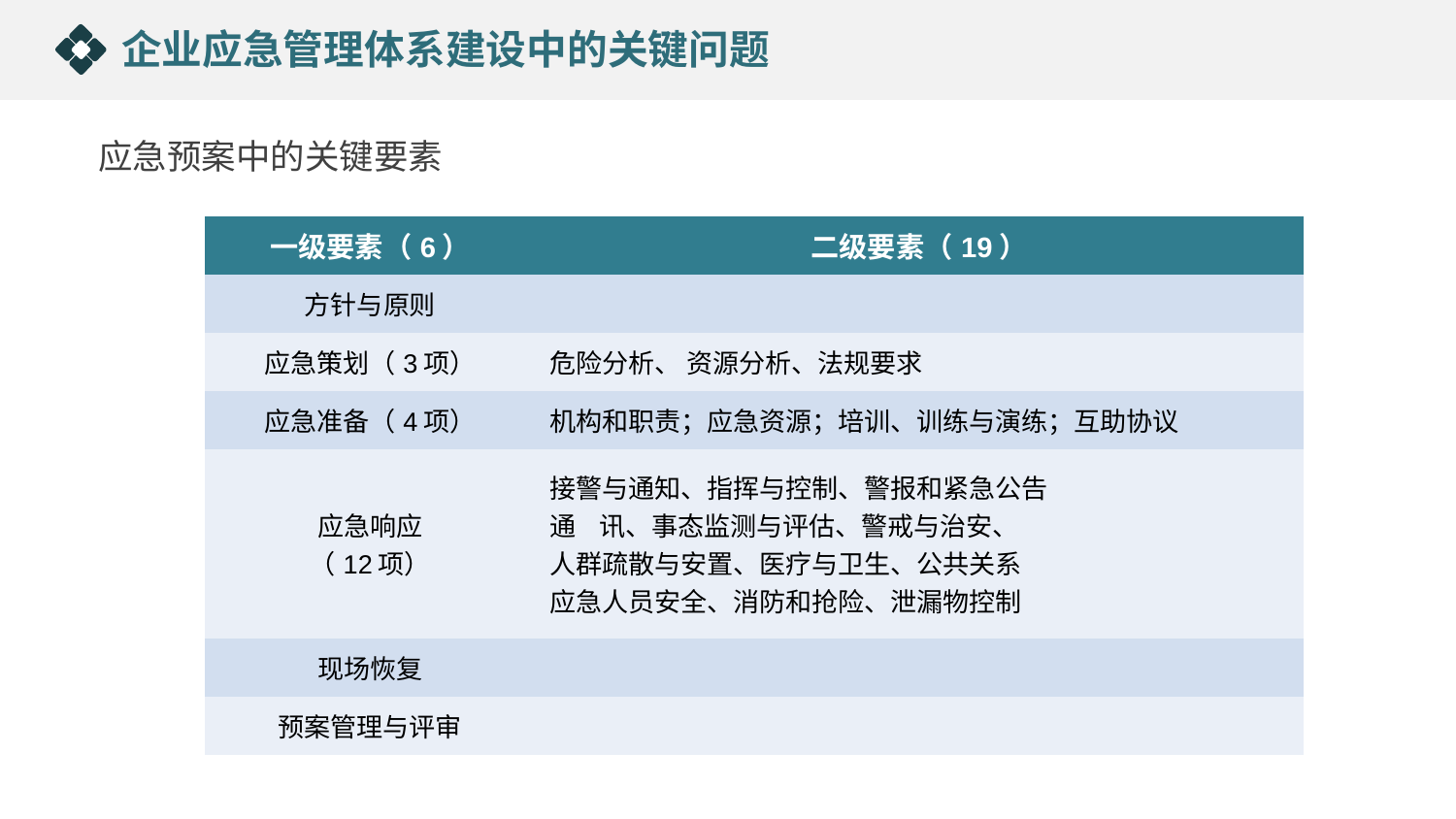

企业应急管理体系建设中的关键问题
应急预案中的关键要素
| 一级要素（6） | 二级要素（19） |
| --- | --- |
| 方针与原则 |  |
| 应急策划（3项） | 危险分析、 资源分析、法规要求 |
| 应急准备（4项） | 机构和职责；应急资源；培训、训练与演练；互助协议 |
| 应急响应 （12项） | 接警与通知、指挥与控制、警报和紧急公告 通 讯、事态监测与评估、警戒与治安、 人群疏散与安置、医疗与卫生、公共关系 应急人员安全、消防和抢险、泄漏物控制 |
| 现场恢复 |  |
| 预案管理与评审 |  |